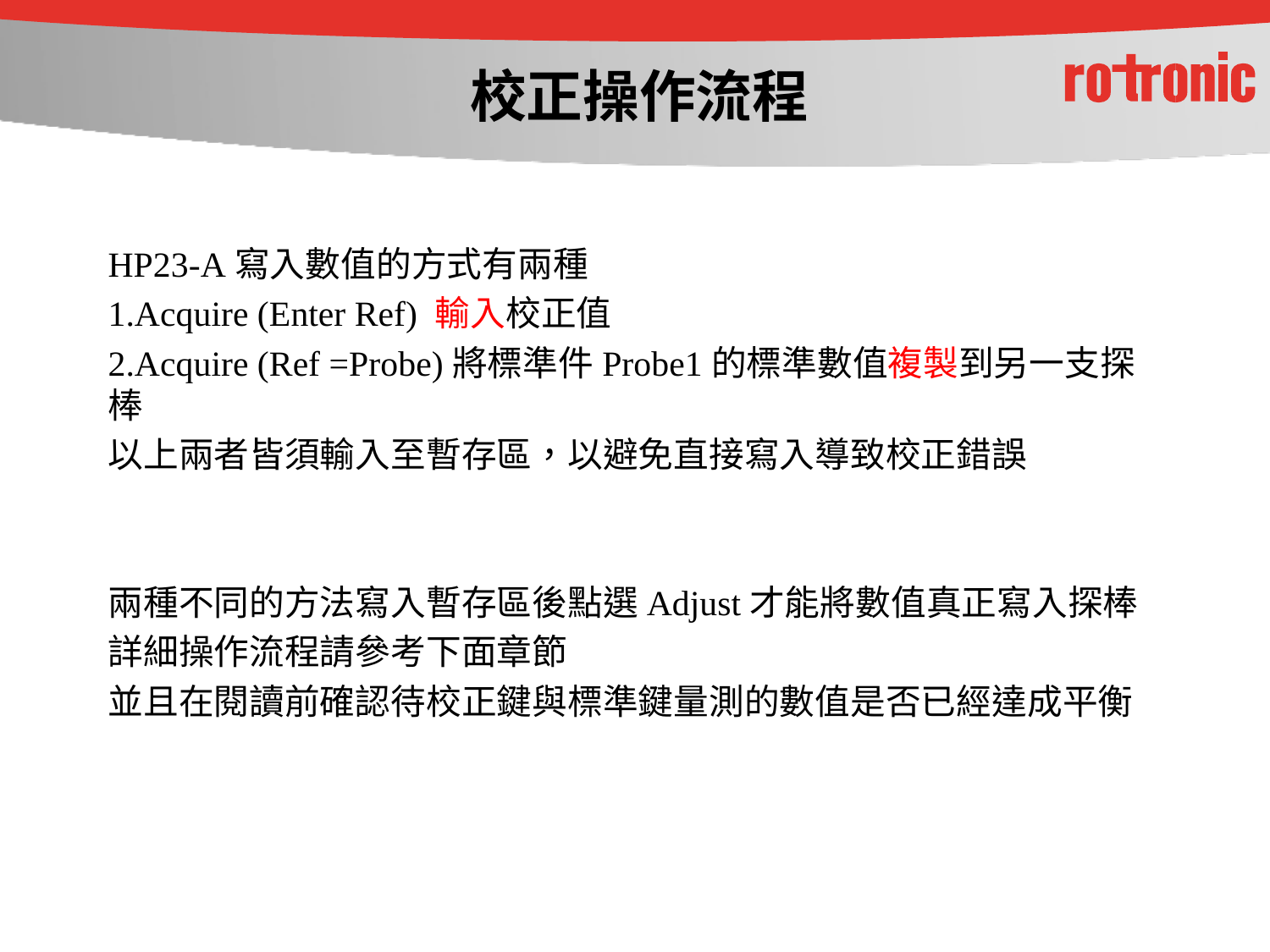

# 校正操作流程

HP23-A寫入數值的方式有兩種
1.Acquire (Enter Ref) 輸入校正值
2.Acquire (Ref =Probe)將標準件Probe1的標準數值複製到另一支探棒
以上兩者皆須輸入至暫存區，以避免直接寫入導致校正錯誤

兩種不同的方法寫入暫存區後點選Adjust才能將數值真正寫入探棒
詳細操作流程請參考下面章節
並且在閱讀前確認待校正鍵與標準鍵量測的數值是否已經達成平衡